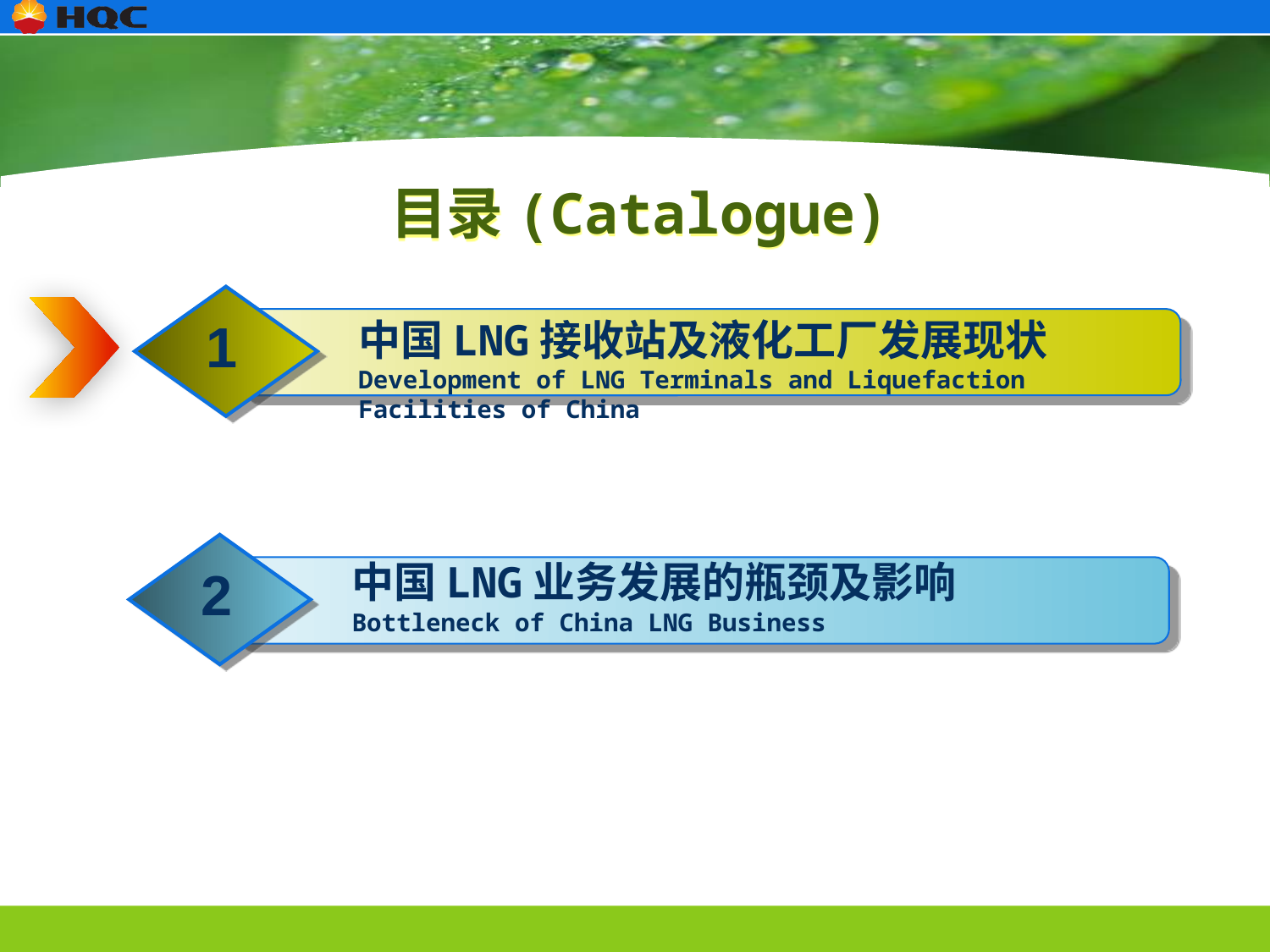

目录(Catalogue)

1
中国LNG接收站及液化工厂发展现状
Development of LNG Terminals and Liquefaction Facilities of China

中国LNG业务发展的瓶颈及影响
Bottleneck of China LNG Business
2